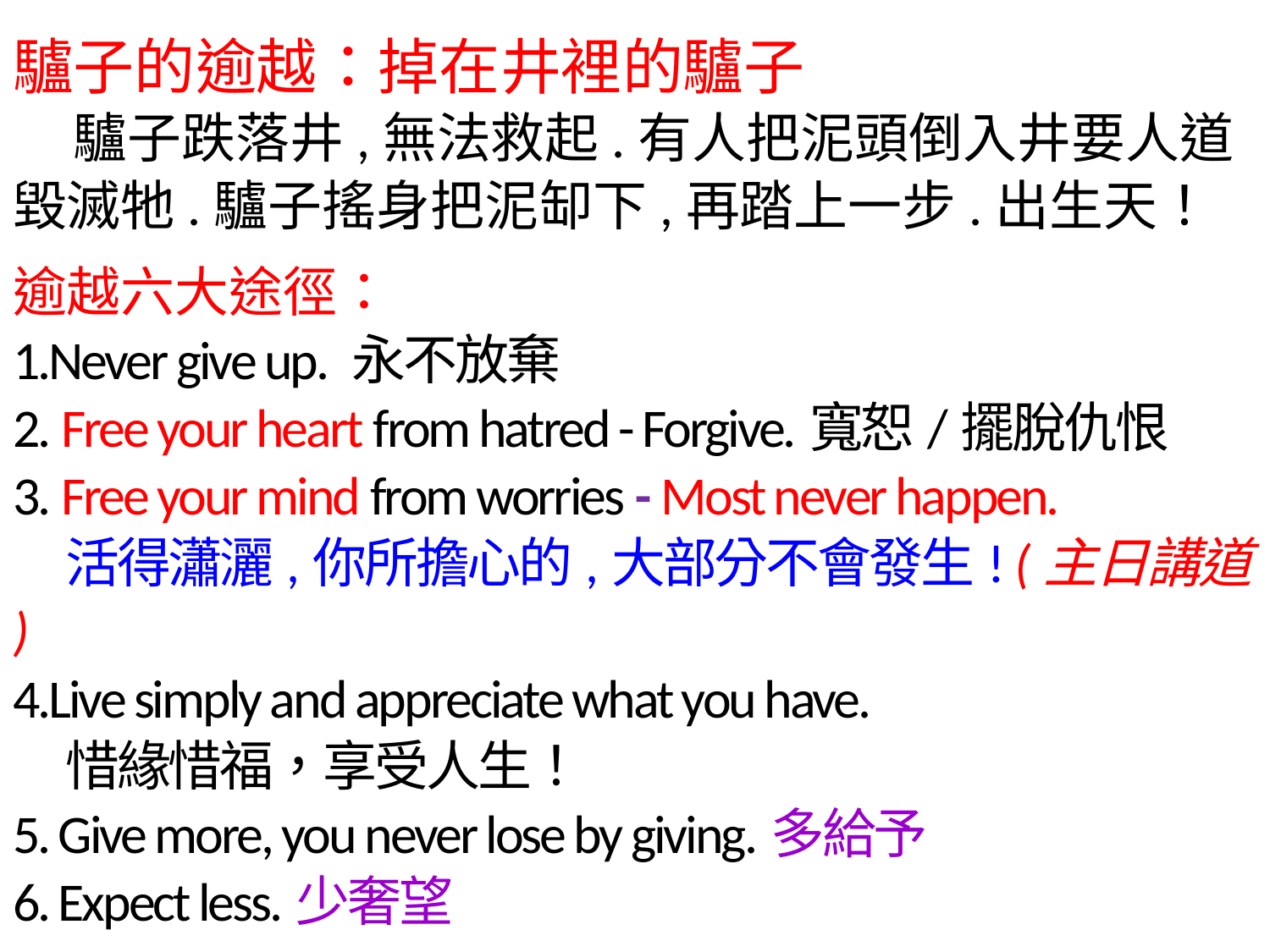

驢子的逾越：掉在井裡的驢子
    驢子跌落井,無法救起.有人把泥頭倒入井要人道毀滅牠.驢子搖身把泥缷下,再踏上一步.出生天！
逾越六大途徑：
1.Never give up. 永不放棄
2. Free your heart from hatred - Forgive.寬恕/擺脫仇恨
3. Free your mind from worries - Most never happen.
    活得瀟灑,你所擔心的,大部分不會發生! (主日講道 )
4.Live simply and appreciate what you have.
    惜緣惜福，享受人生！
5. Give more, you never lose by giving.多給予
6. Expect less.少奢望